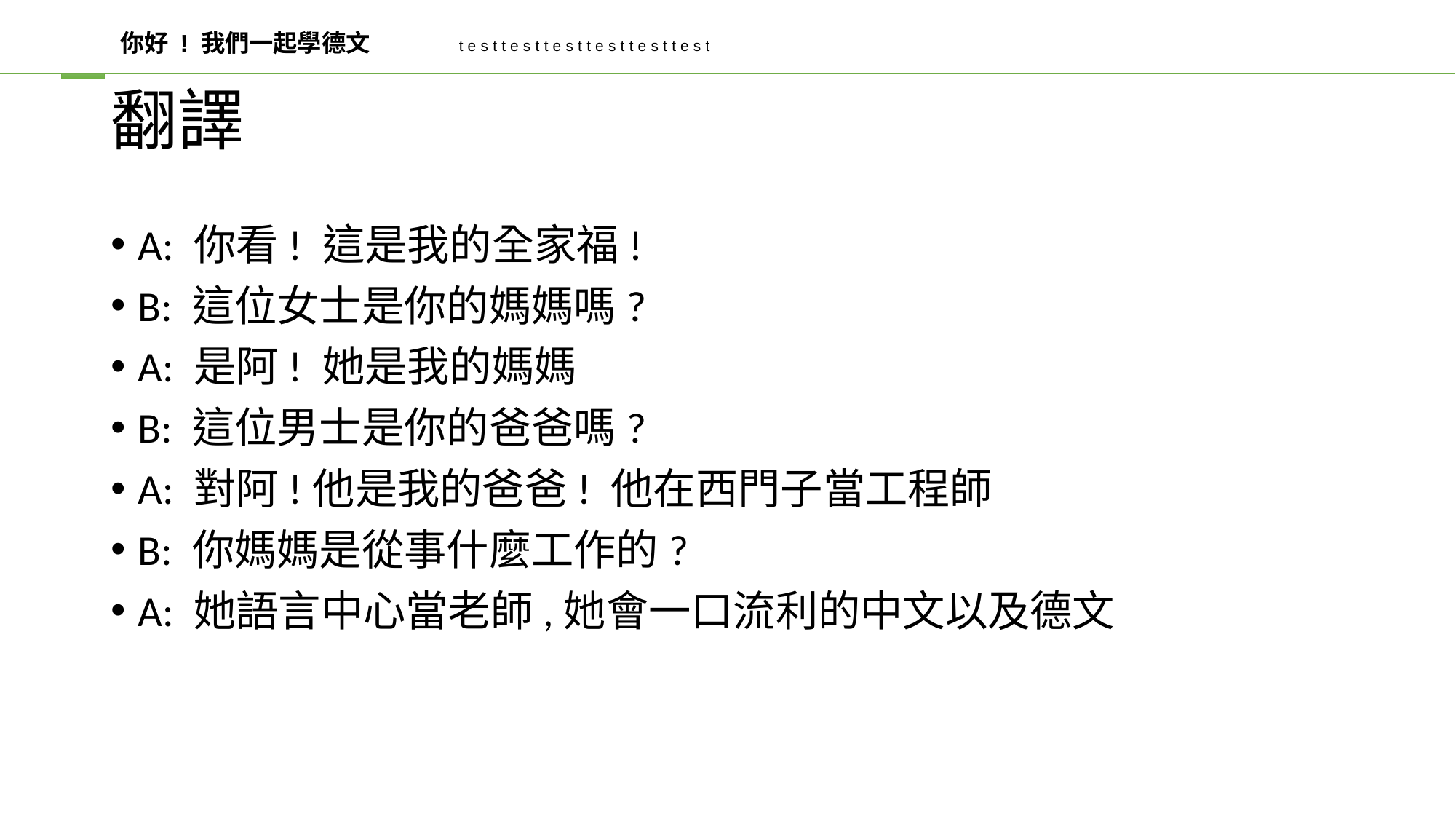

你好 ! 我們一起學德文
testtesttesttesttesttest

# 翻譯
A: 你看! 這是我的全家福!
B: 這位女士是你的媽媽嗎?
A: 是阿! 她是我的媽媽
B: 這位男士是你的爸爸嗎?
A: 對阿!他是我的爸爸! 他在西門子當工程師
B: 你媽媽是從事什麼工作的?
A: 她語言中心當老師,她會一口流利的中文以及德文